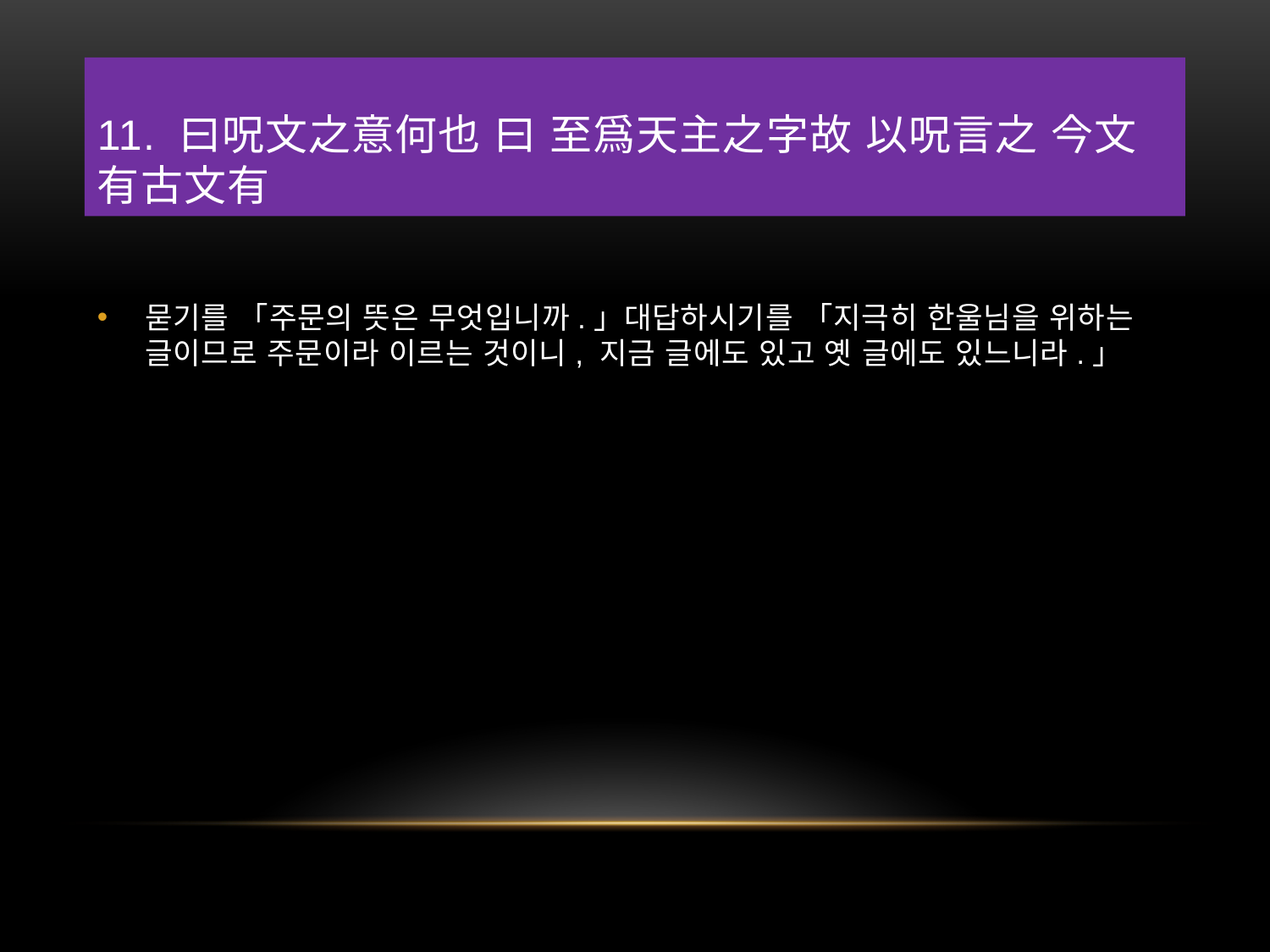

# 11. 曰呪文之意何也 曰 至爲天主之字故 以呪言之 今文有古文有
묻기를 「주문의 뜻은 무엇입니까.」대답하시기를 「지극히 한울님을 위하는 글이므로 주문이라 이르는 것이니, 지금 글에도 있고 옛 글에도 있느니라.」